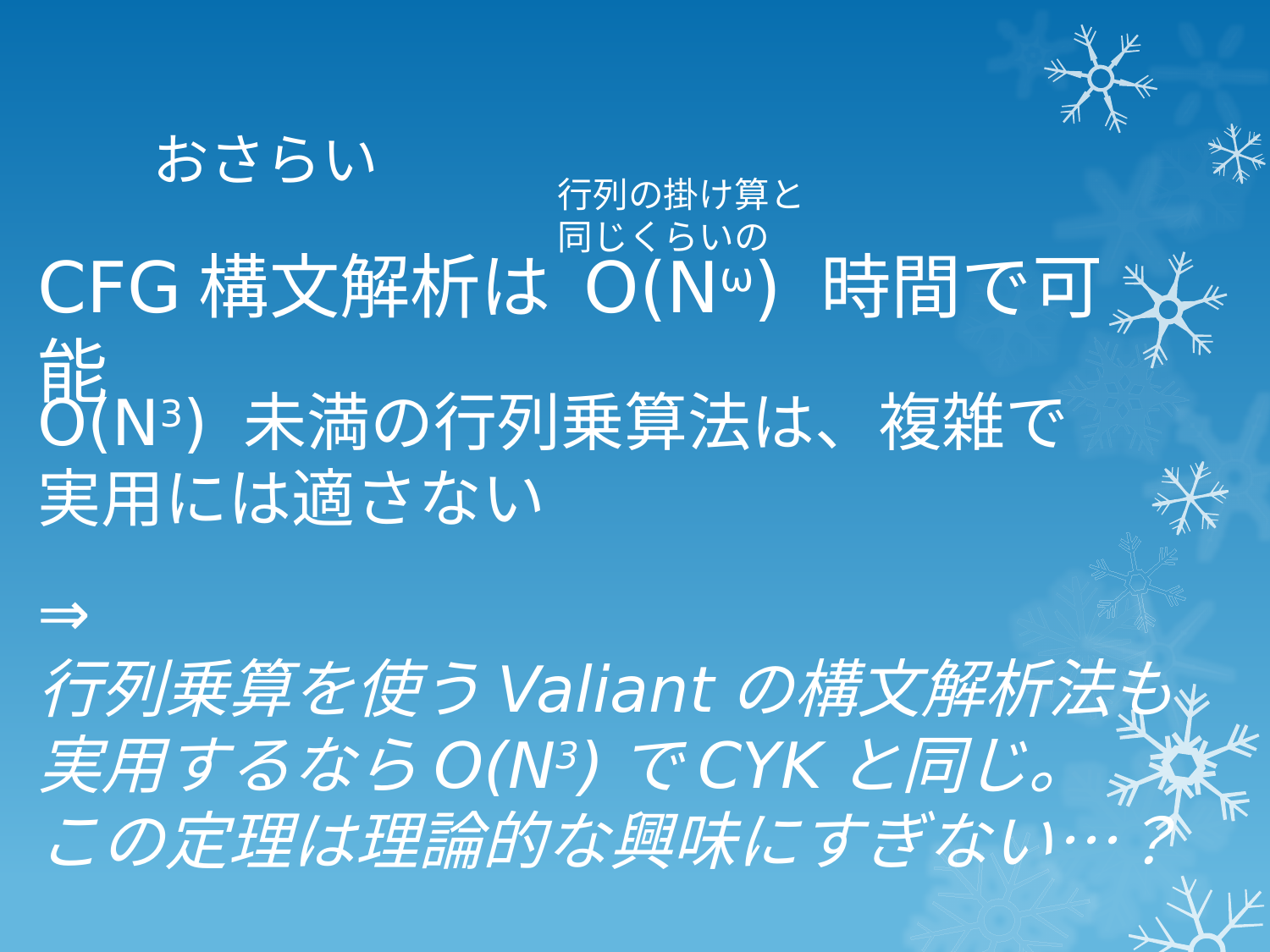

# おさらい
行列の掛け算と
同じくらいの
CFG構文解析は O(Nω) 時間で可能
O(N3) 未満の行列乗算法は、複雑で
実用には適さない
⇒
行列乗算を使うValiantの構文解析法も
実用するならO(N3)でCYKと同じ。
この定理は理論的な興味にすぎない…？